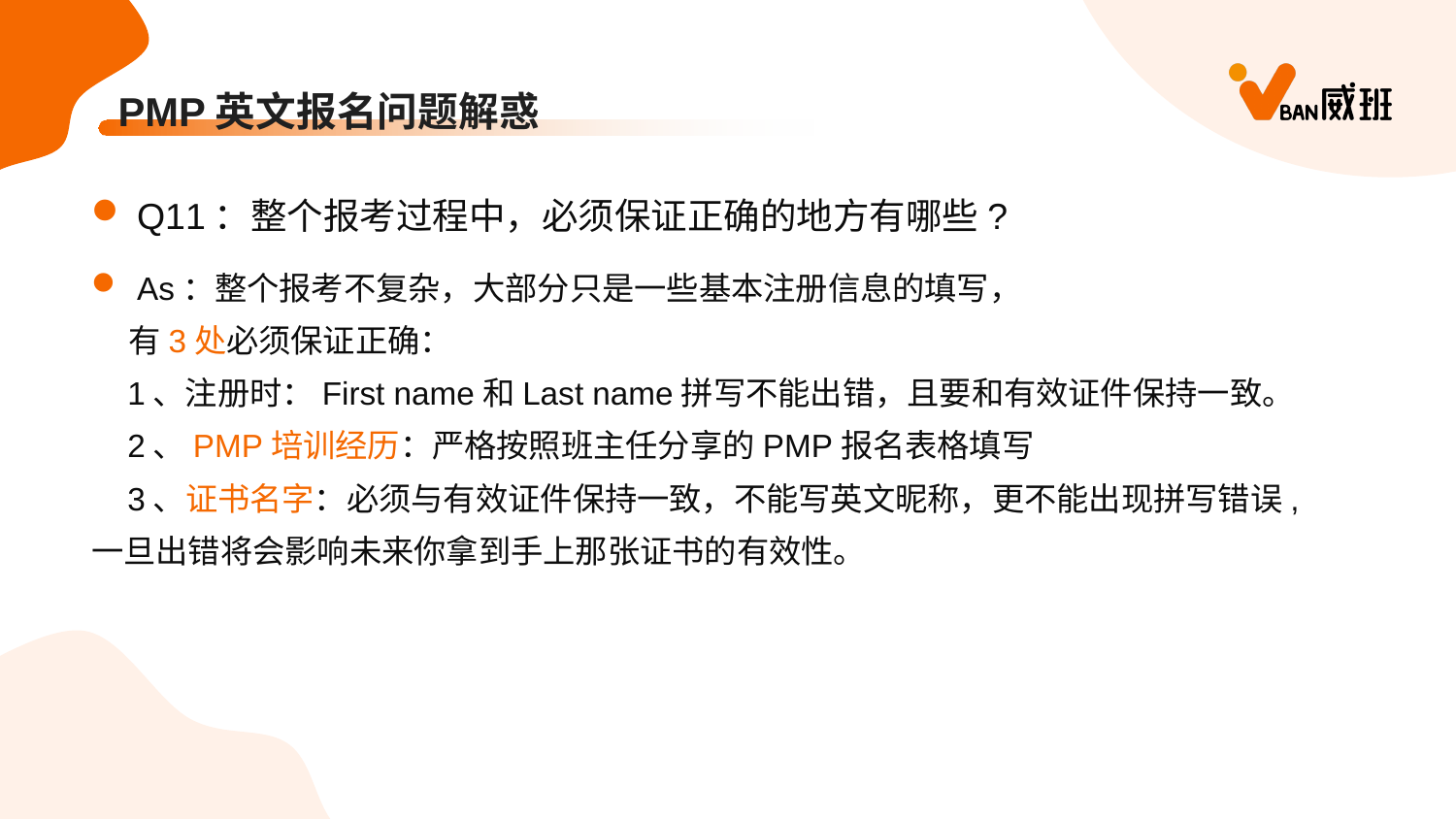

PMP英文报名问题解惑
Q11：整个报考过程中，必须保证正确的地方有哪些?
As：整个报考不复杂，大部分只是一些基本注册信息的填写，
    有3处必须保证正确：
    1、注册时：First name和Last name拼写不能出错，且要和有效证件保持一致。
    2、PMP培训经历：严格按照班主任分享的PMP报名表格填写
    3、证书名字：必须与有效证件保持一致，不能写英文昵称，更不能出现拼写错误,一旦出错将会影响未来你拿到手上那张证书的有效性。